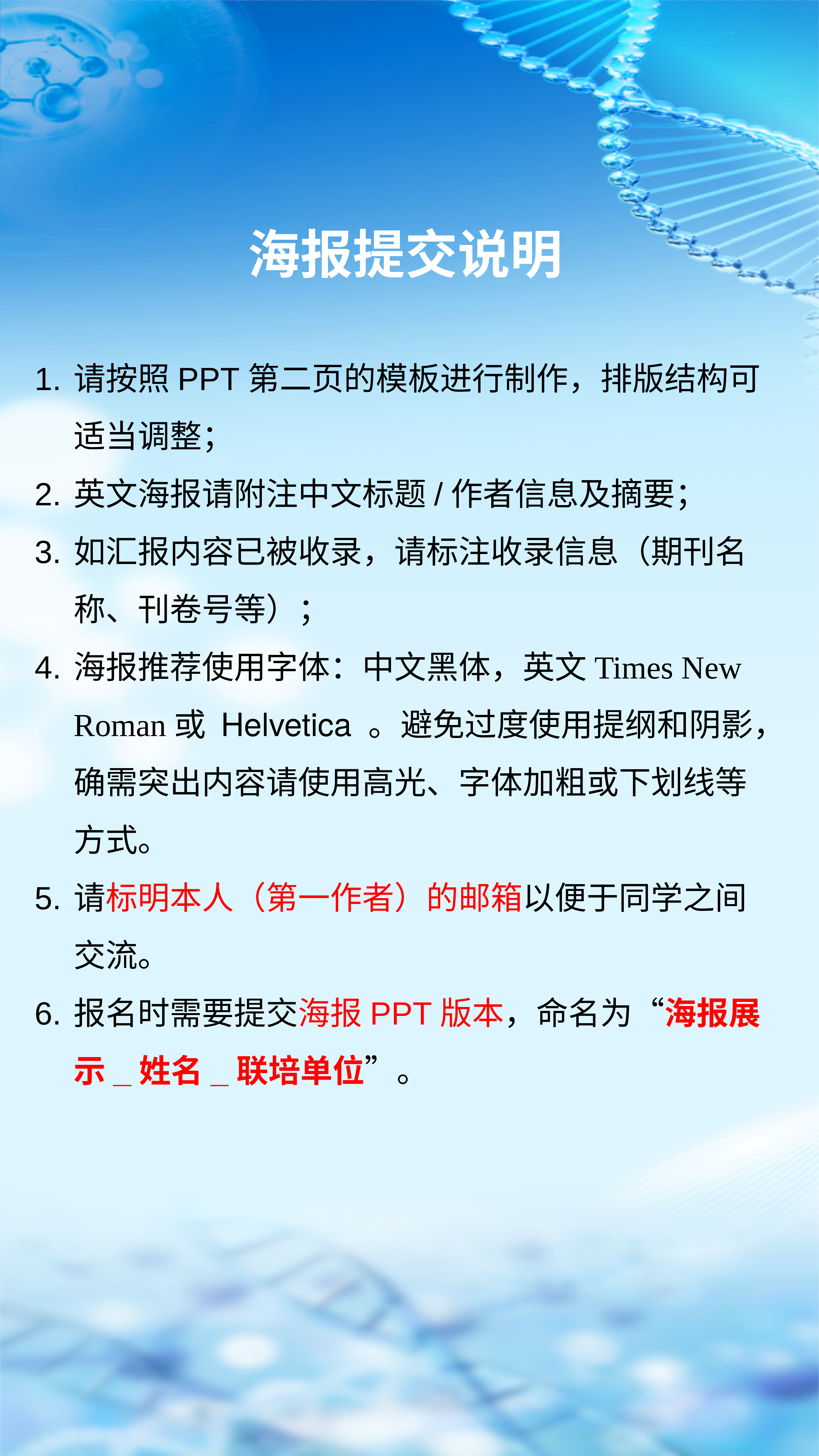

海报提交说明

请按照PPT第二页的模板进行制作，排版结构可适当调整；
英文海报请附注中文标题/作者信息及摘要；
如汇报内容已被收录，请标注收录信息（期刊名称、刊卷号等）；
海报推荐使用字体：中文黑体，英文Times New Roman或 Helvetica 。避免过度使用提纲和阴影，确需突出内容请使用高光、字体加粗或下划线等方式。
请标明本人（第一作者）的邮箱以便于同学之间交流。
报名时需要提交海报PPT版本，命名为“海报展示_姓名_联培单位”。